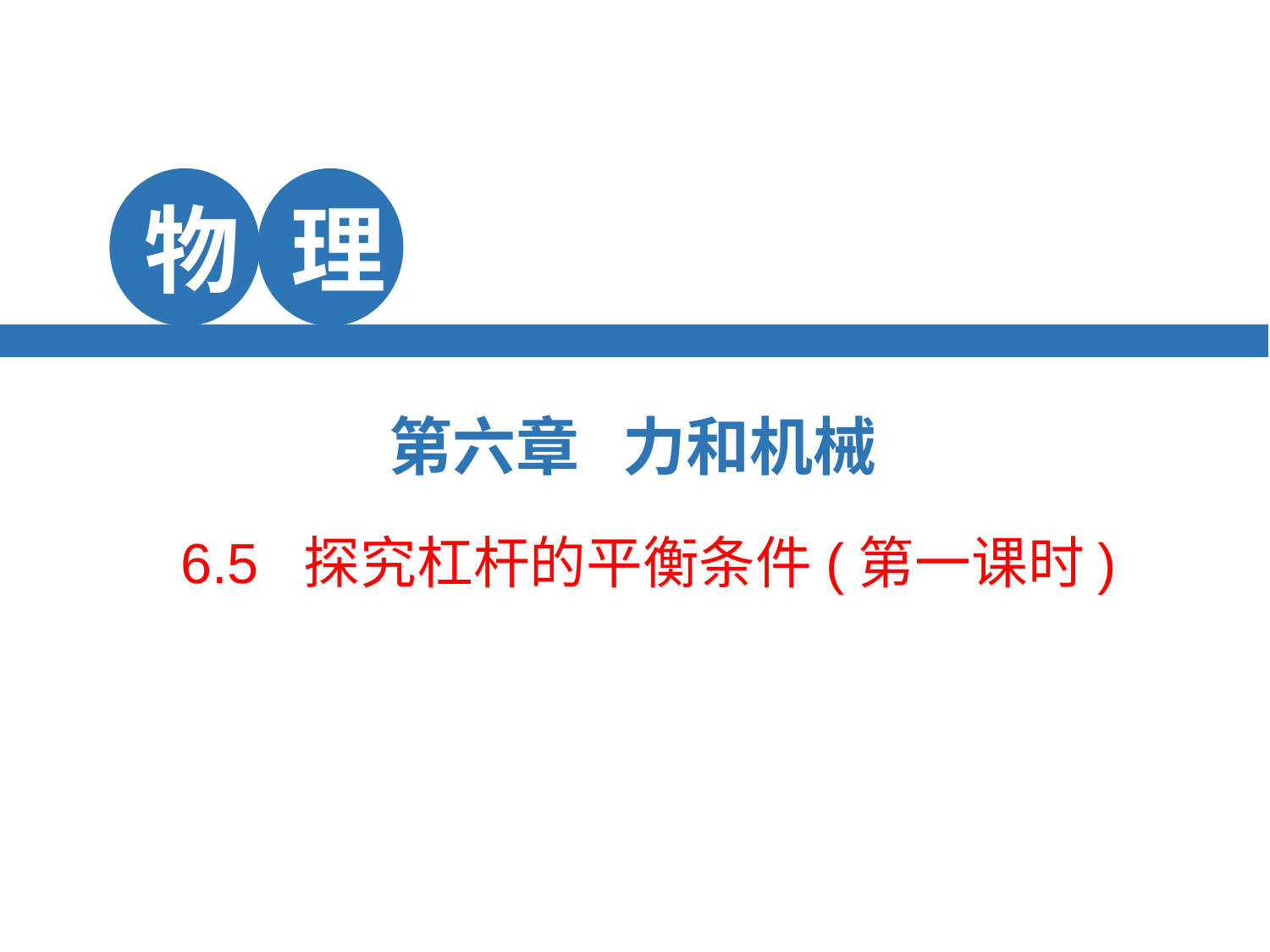

物
理

第六章   力和机械
学  视
  6.5  探究杠杆的平衡条件(第一课时)